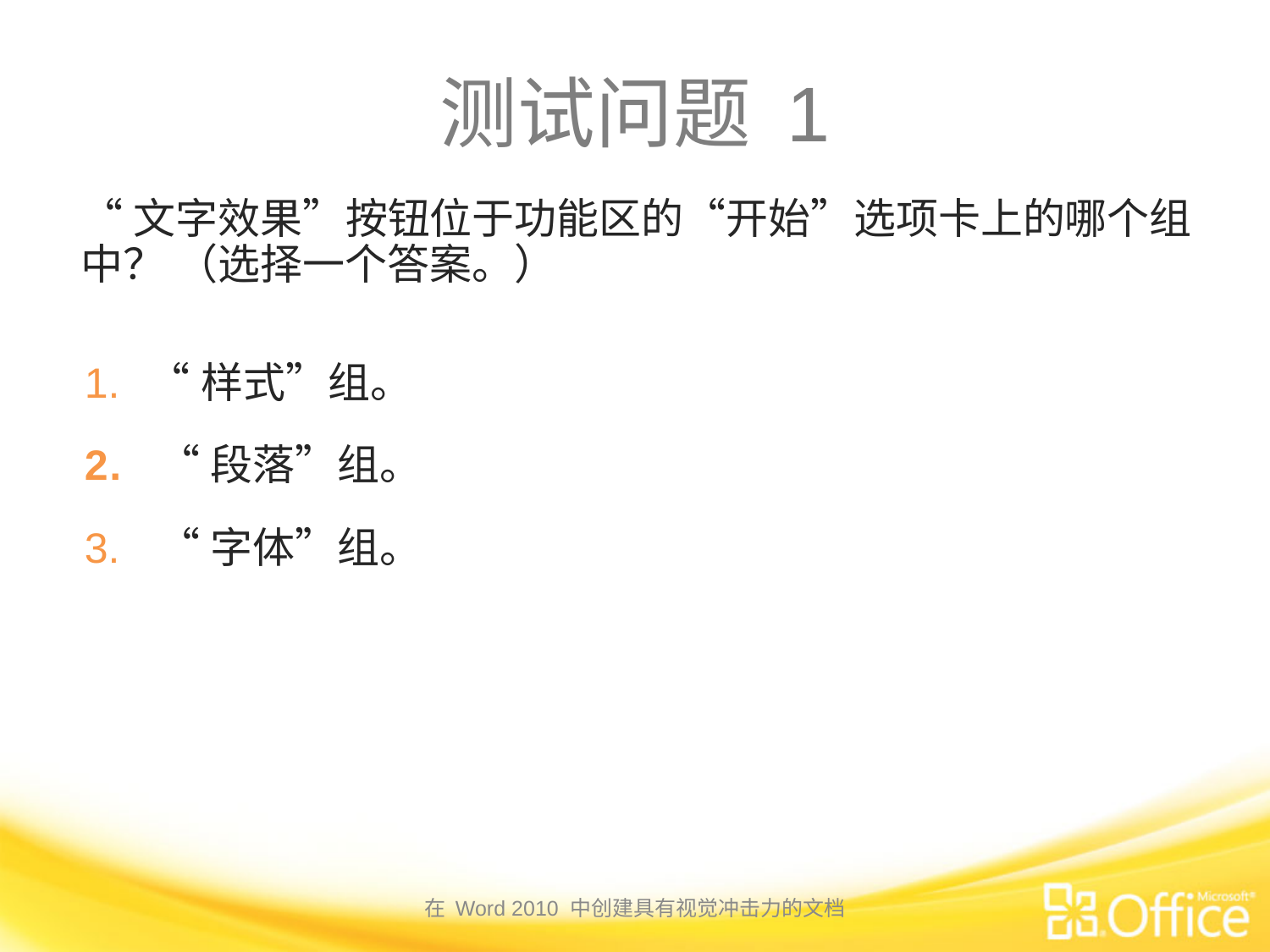

# 测试问题 1
“文字效果”按钮位于功能区的“开始”选项卡上的哪个组中？ （选择一个答案。）
“样式”组。
 “段落”组。
 “字体”组。
在 Word 2010 中创建具有视觉冲击力的文档